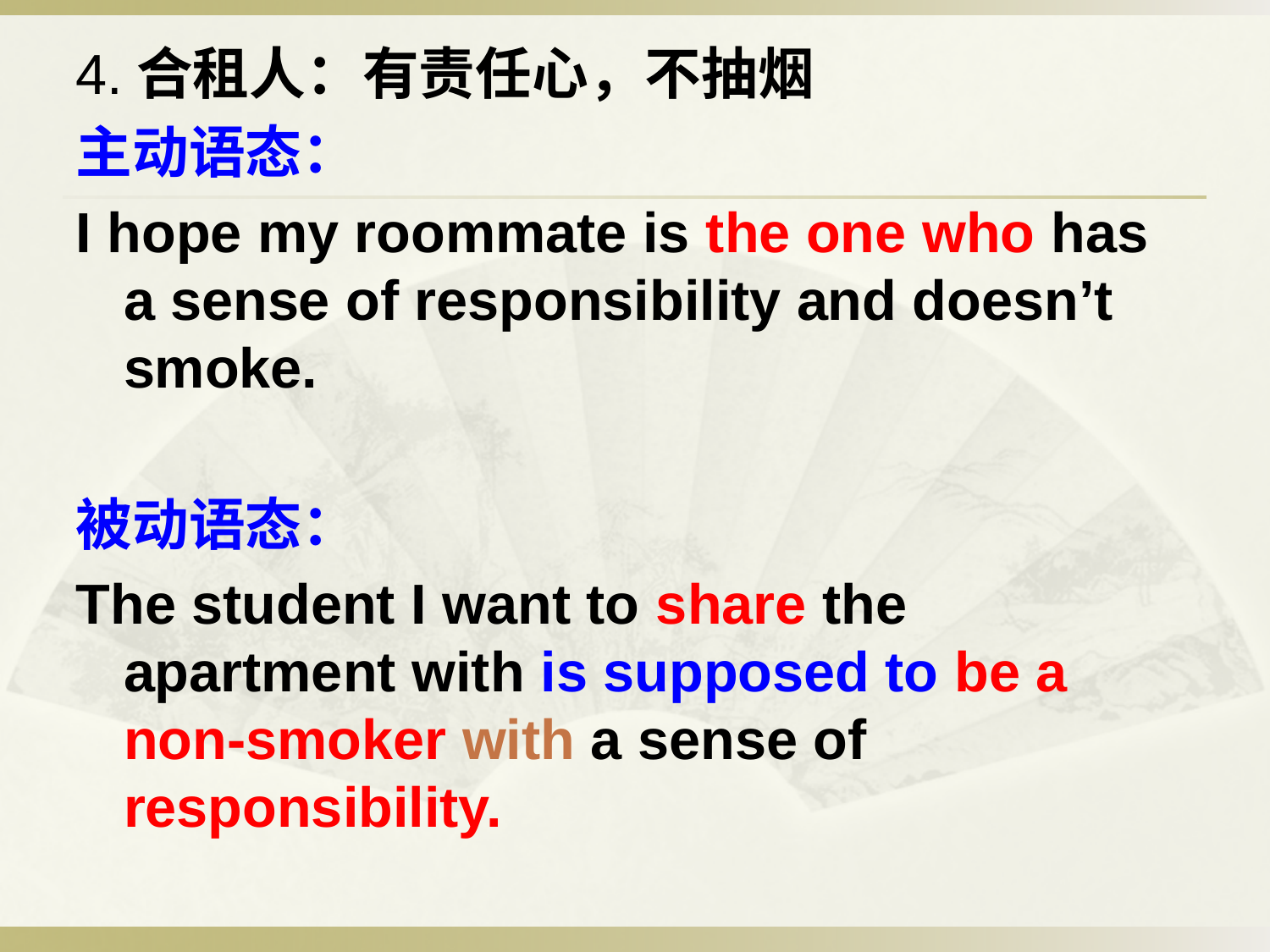

4.合租人：有责任心，不抽烟
主动语态：
I hope my roommate is the one who has a sense of responsibility and doesn’t smoke.

被动语态：
The student I want to share the apartment with is supposed to be a non-smoker with a sense of responsibility.